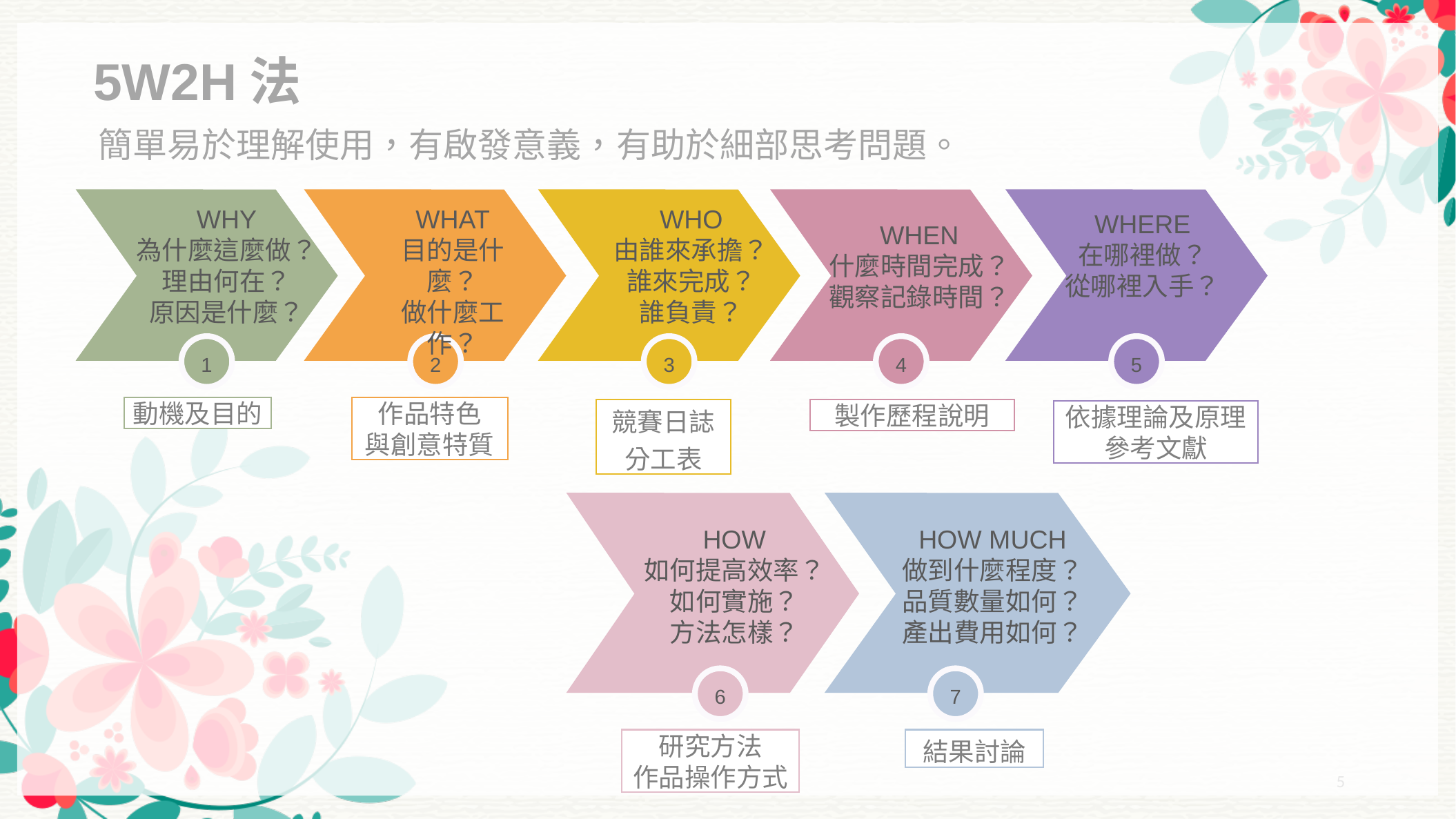

5W2H法
簡單易於理解使用，有啟發意義，有助於細部思考問題。

WHY
為什麼這麼做？理由何在？
原因是什麼？
WHAT
目的是什麼？
做什麼工作？
WHO
由誰來承擔？誰來完成？
誰負責？
WHERE
在哪裡做？
從哪裡入手？
WHEN
什麼時間完成？
觀察記錄時間？

1

2

3

4

5
作品特色
與創意特質
動機及目的
競賽日誌
分工表
製作歷程說明
依據理論及原理
參考文獻

HOW
如何提高效率？
如何實施？
方法怎樣？
HOW MUCH
做到什麼程度？
品質數量如何？
產出費用如何？

6

7
研究方法
作品操作方式
結果討論
5